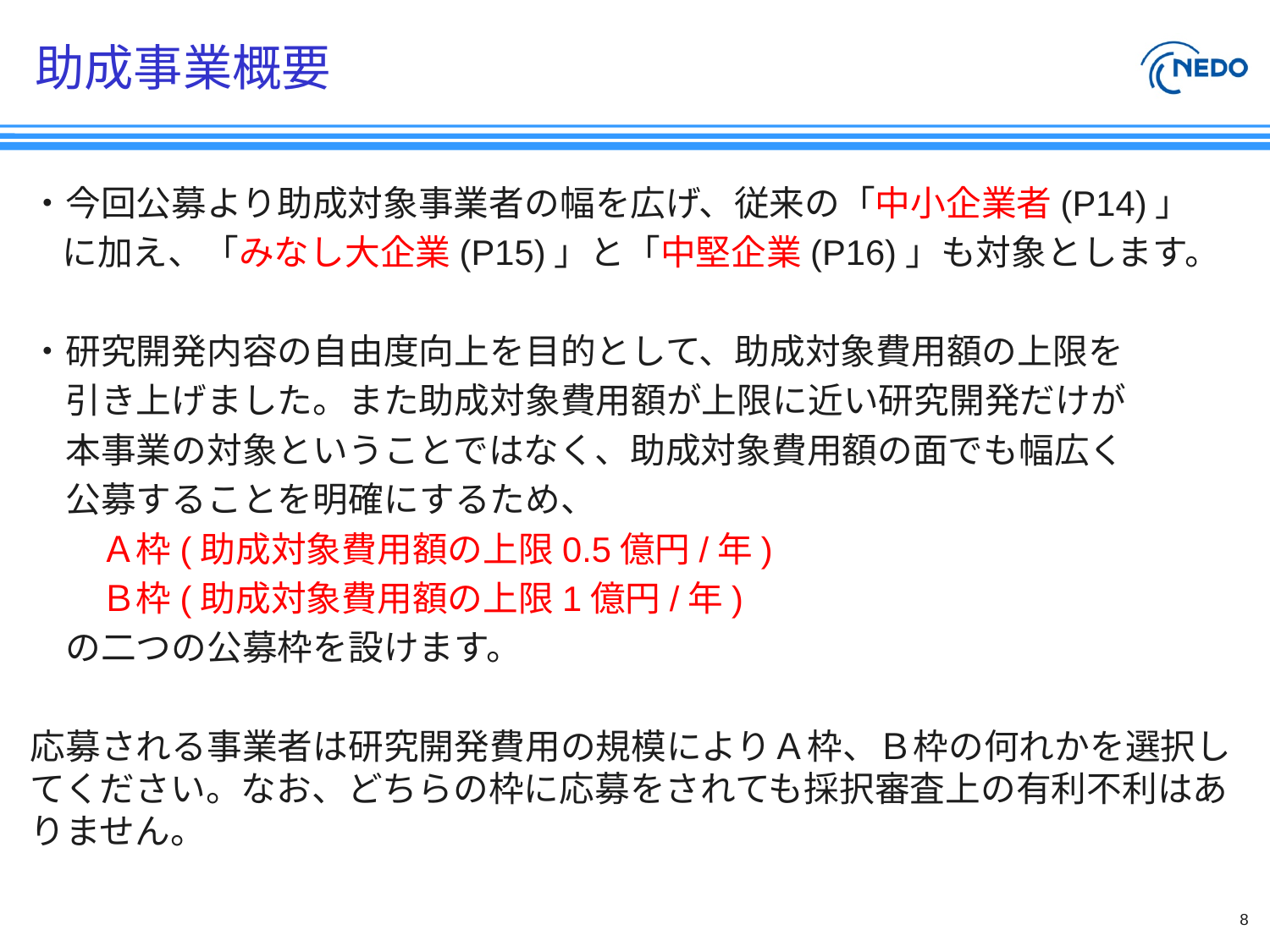

# 助成事業概要
・今回公募より助成対象事業者の幅を広げ、従来の「中小企業者(P14)」
   に加え、「みなし大企業(P15)」と「中堅企業(P16)」も対象とします。

・研究開発内容の自由度向上を目的として、助成対象費用額の上限を
　引き上げました。また助成対象費用額が上限に近い研究開発だけが
　本事業の対象ということではなく、助成対象費用額の面でも幅広く
　公募することを明確にするため、
　　Ａ枠(助成対象費用額の上限0.5億円/年)
　　Ｂ枠(助成対象費用額の上限1億円/年)
　の二つの公募枠を設けます。

応募される事業者は研究開発費用の規模によりＡ枠、Ｂ枠の何れかを選択してください。なお、どちらの枠に応募をされても採択審査上の有利不利はありません。
8